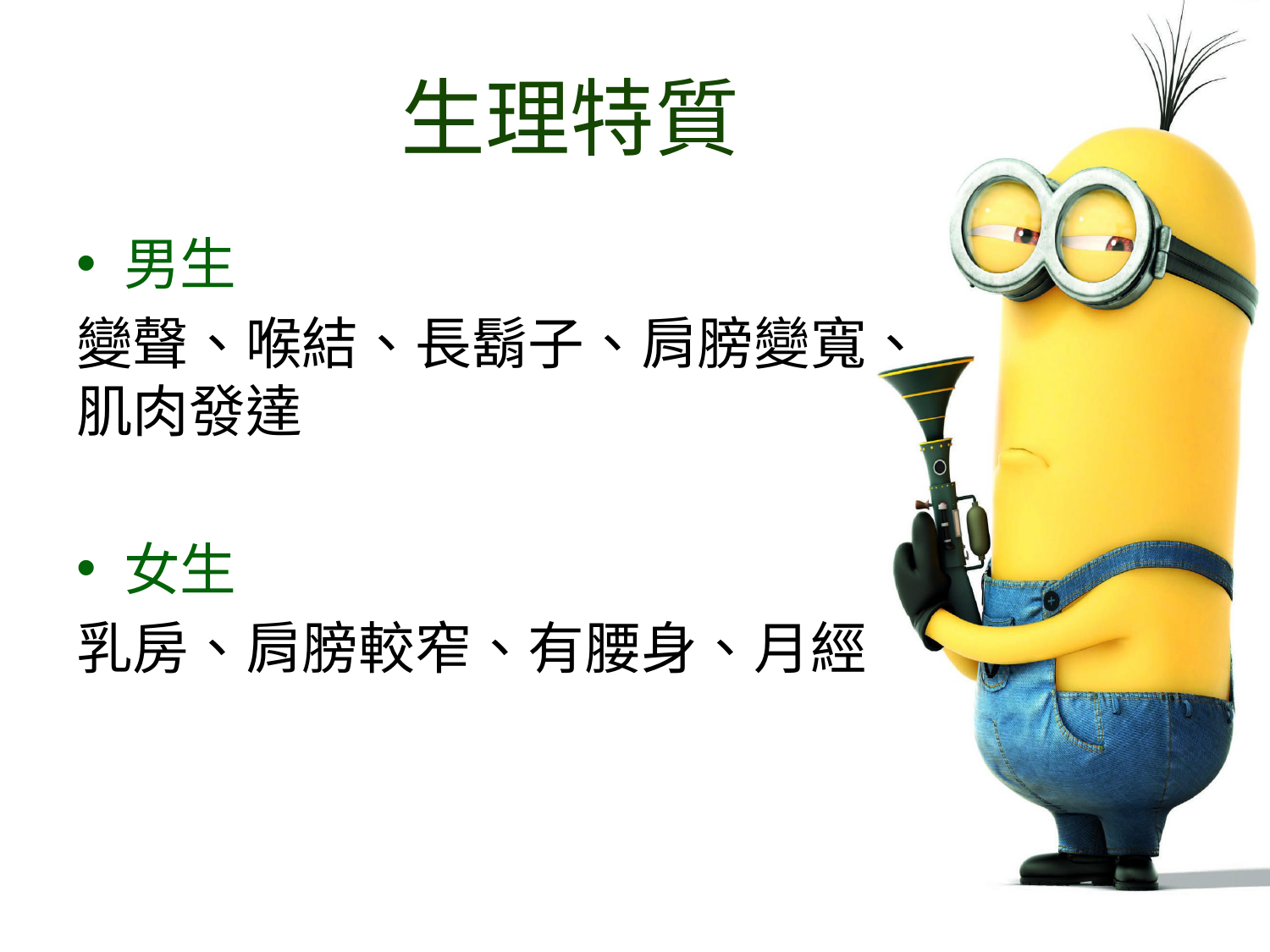

# 生理特質
男生
變聲、喉結、長鬍子、肩膀變寬、肌肉發達

女生
乳房、肩膀較窄、有腰身、月經